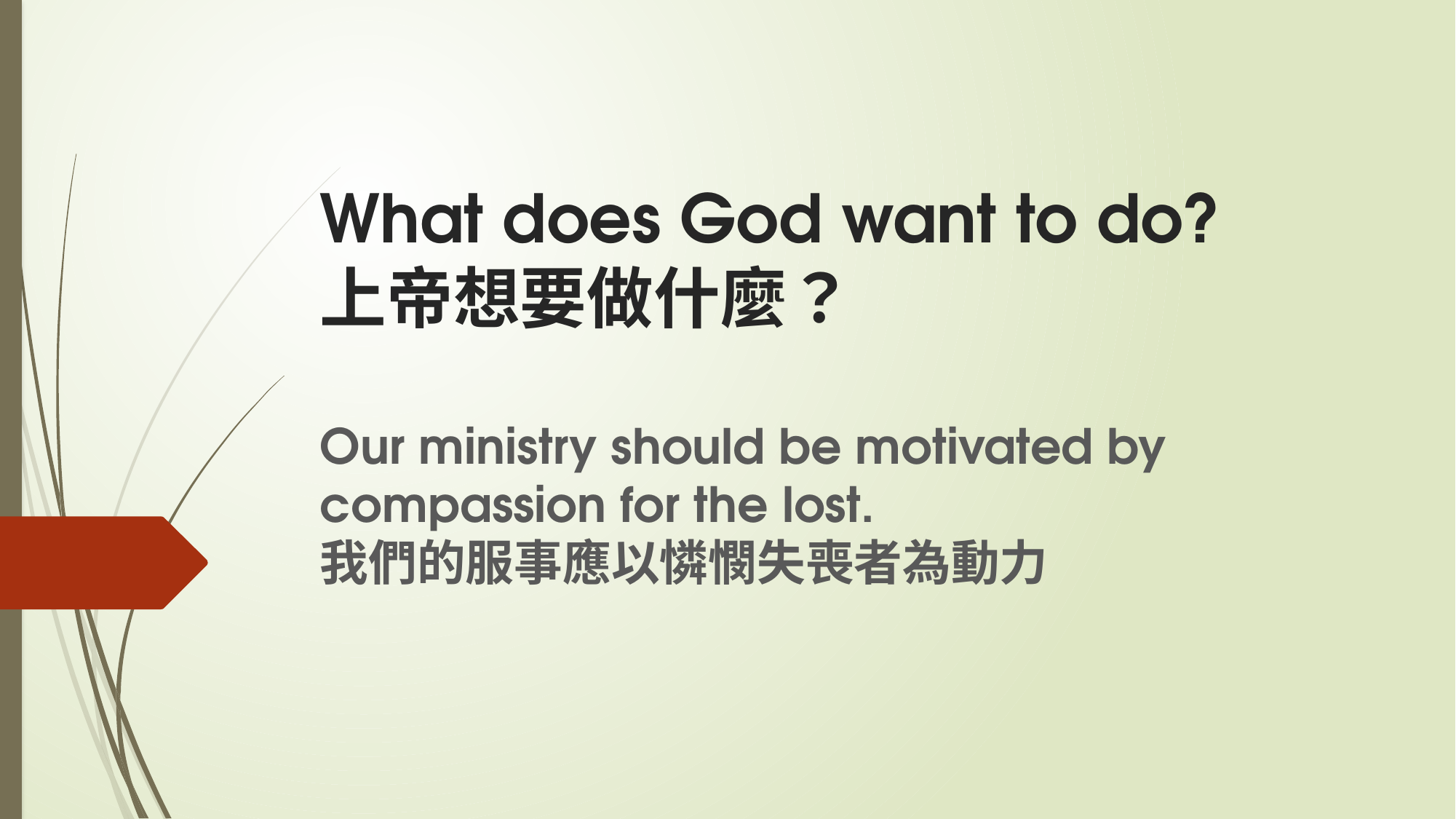

# What does God want to do? 上帝想要做什麼？
Our ministry should be motivated by compassion for the lost.
我們的服事應以憐憫失喪者為動力